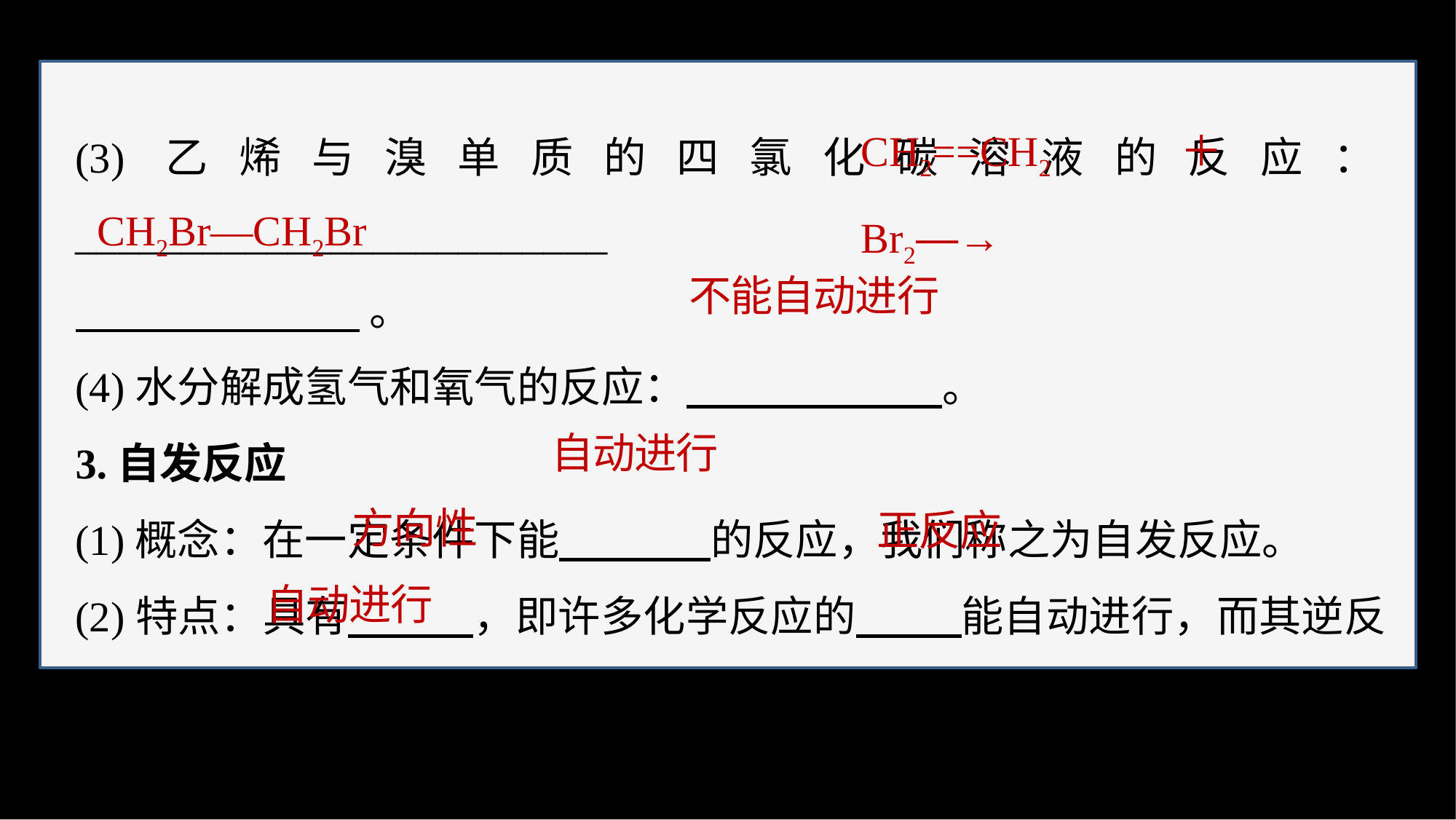

CH2==CH2＋Br2―→
(3)乙烯与溴单质的四氯化碳溶液的反应：_________________________
                              。
(4)水分解成氢气和氧气的反应：                           。
3.自发反应
(1)概念：在一定条件下能                的反应，我们称之为自发反应。
(2)特点：具有             ，即许多化学反应的           能自动进行，而其逆反应无法                    。
CH2Br—CH2Br
不能自动进行
自动进行
方向性
正反应
自动进行